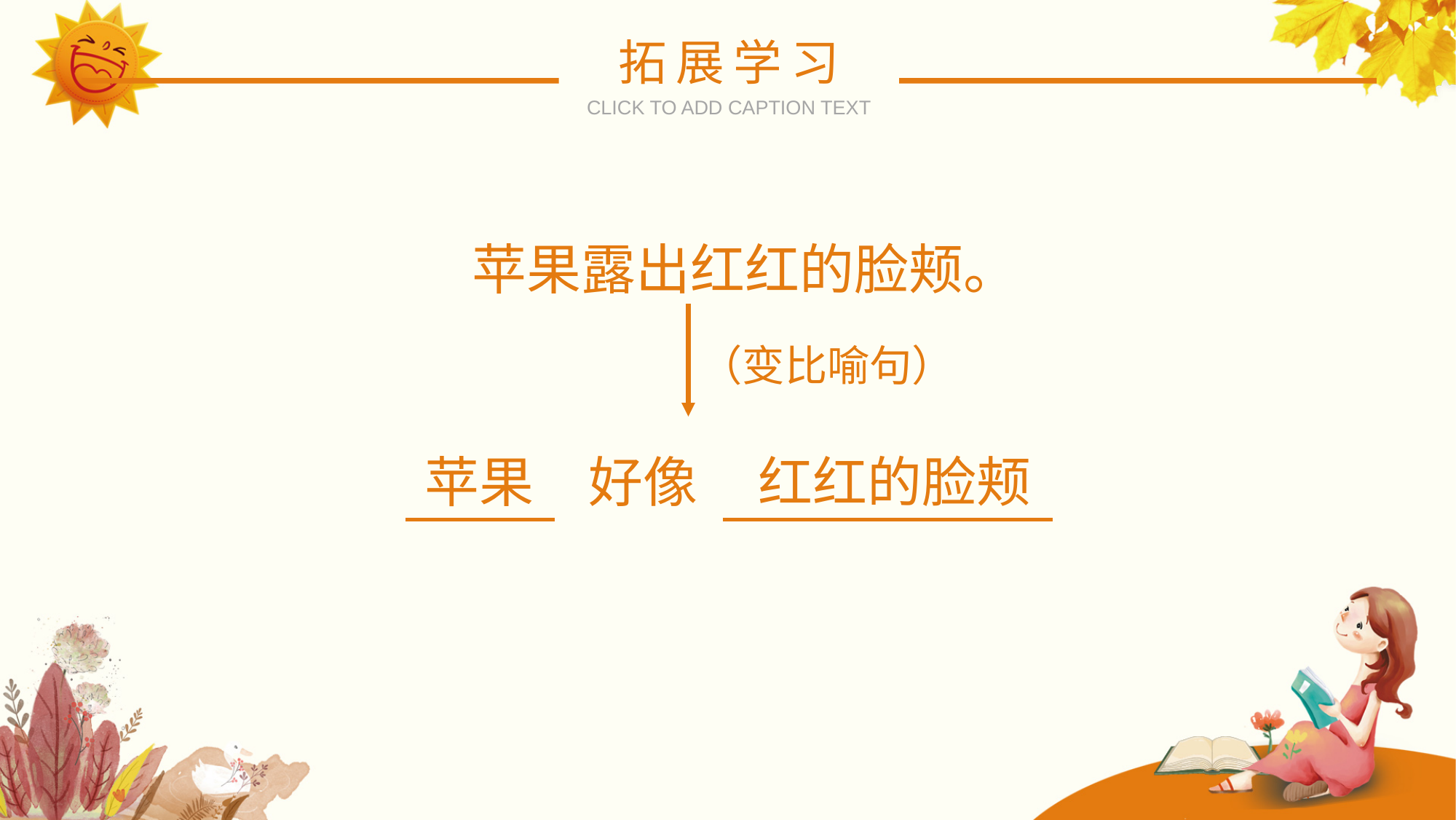

拓展学习

CLICK TO ADD CAPTION TEXT
苹果露出红红的脸颊。
（变比喻句）
苹果
好像
红红的脸颊